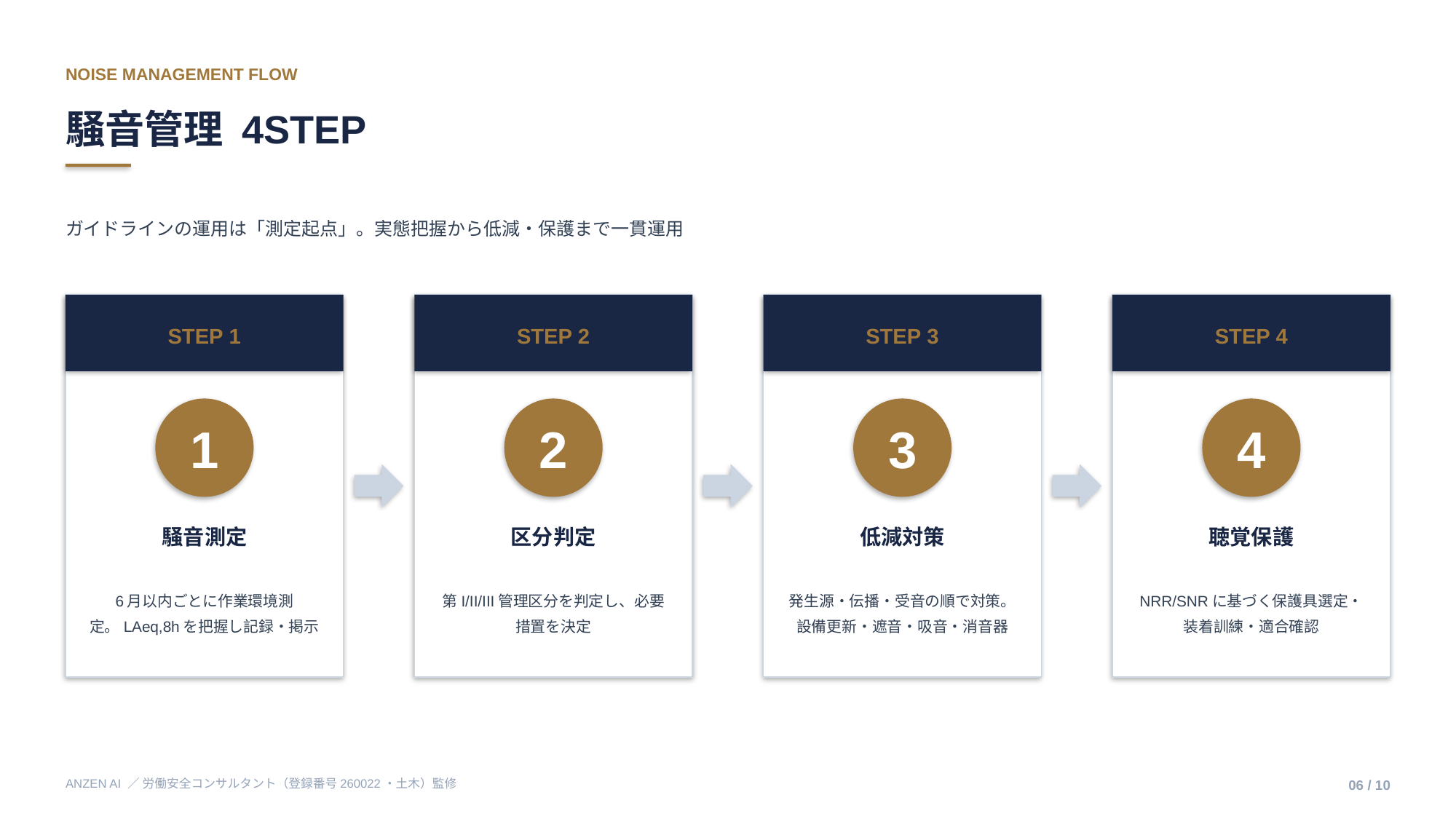

NOISE MANAGEMENT FLOW
騒音管理 4STEP

ガイドラインの運用は「測定起点」。実態把握から低減・保護まで一貫運用

STEP 1

STEP 2

STEP 3

STEP 4
1
2
3
4

騒音測定
区分判定
低減対策
聴覚保護
6月以内ごとに作業環境測定。LAeq,8hを把握し記録・掲示
第I/II/III管理区分を判定し、必要措置を決定
発生源・伝播・受音の順で対策。設備更新・遮音・吸音・消音器
NRR/SNRに基づく保護具選定・装着訓練・適合確認
ANZEN AI ／ 労働安全コンサルタント（登録番号260022・土木）監修
06 / 10